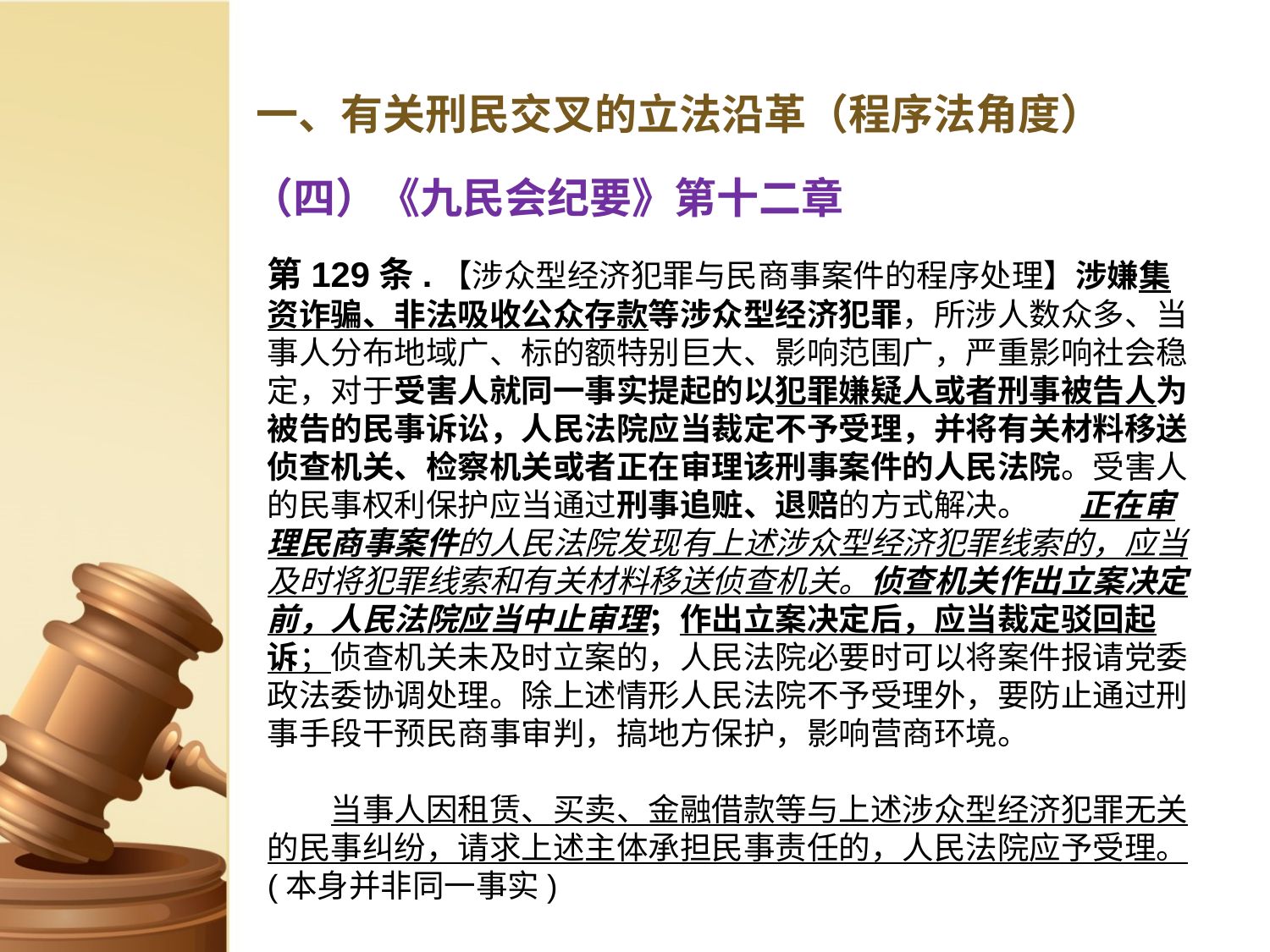

# 一、有关刑民交叉的立法沿革（程序法角度）
（四）《九民会纪要》第十二章
第129条.【涉众型经济犯罪与民商事案件的程序处理】涉嫌集资诈骗、非法吸收公众存款等涉众型经济犯罪，所涉人数众多、当事人分布地域广、标的额特别巨大、影响范围广，严重影响社会稳定，对于受害人就同一事实提起的以犯罪嫌疑人或者刑事被告人为被告的民事诉讼，人民法院应当裁定不予受理，并将有关材料移送侦查机关、检察机关或者正在审理该刑事案件的人民法院。受害人的民事权利保护应当通过刑事追赃、退赔的方式解决。       正在审理民商事案件的人民法院发现有上述涉众型经济犯罪线索的，应当及时将犯罪线索和有关材料移送侦查机关。侦查机关作出立案决定前，人民法院应当中止审理；作出立案决定后，应当裁定驳回起诉；侦查机关未及时立案的，人民法院必要时可以将案件报请党委政法委协调处理。除上述情形人民法院不予受理外，要防止通过刑事手段干预民商事审判，搞地方保护，影响营商环境。
　　当事人因租赁、买卖、金融借款等与上述涉众型经济犯罪无关的民事纠纷，请求上述主体承担民事责任的，人民法院应予受理。(本身并非同一事实)